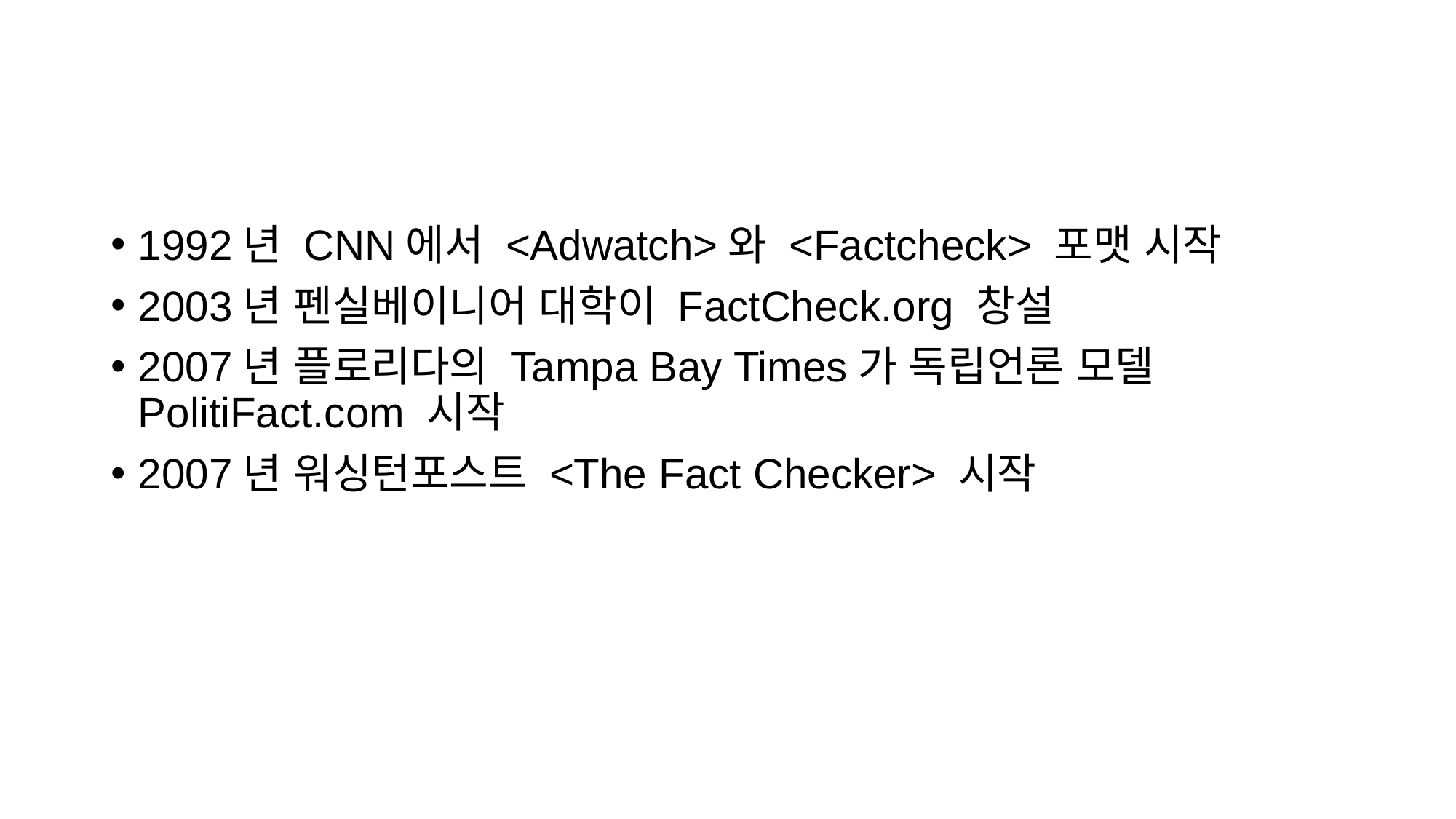

#
1992년 CNN에서 <Adwatch>와 <Factcheck> 포맷 시작
2003년 펜실베이니어 대학이 FactCheck.org 창설
2007년 플로리다의 Tampa Bay Times가 독립언론 모델 PolitiFact.com 시작
2007년 워싱턴포스트 <The Fact Checker> 시작